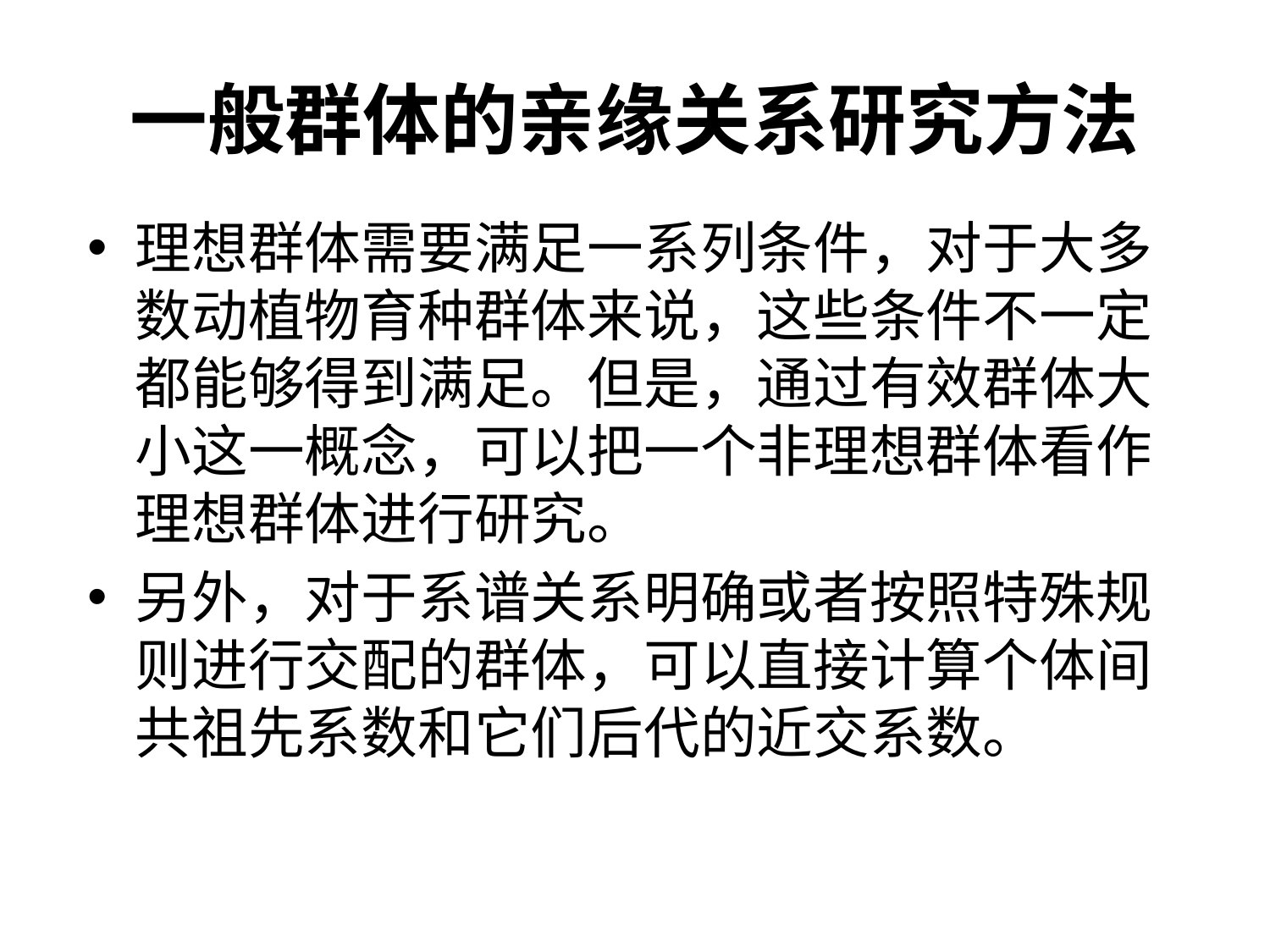

# 一般群体的亲缘关系研究方法
理想群体需要满足一系列条件，对于大多数动植物育种群体来说，这些条件不一定都能够得到满足。但是，通过有效群体大小这一概念，可以把一个非理想群体看作理想群体进行研究。
另外，对于系谱关系明确或者按照特殊规则进行交配的群体，可以直接计算个体间共祖先系数和它们后代的近交系数。